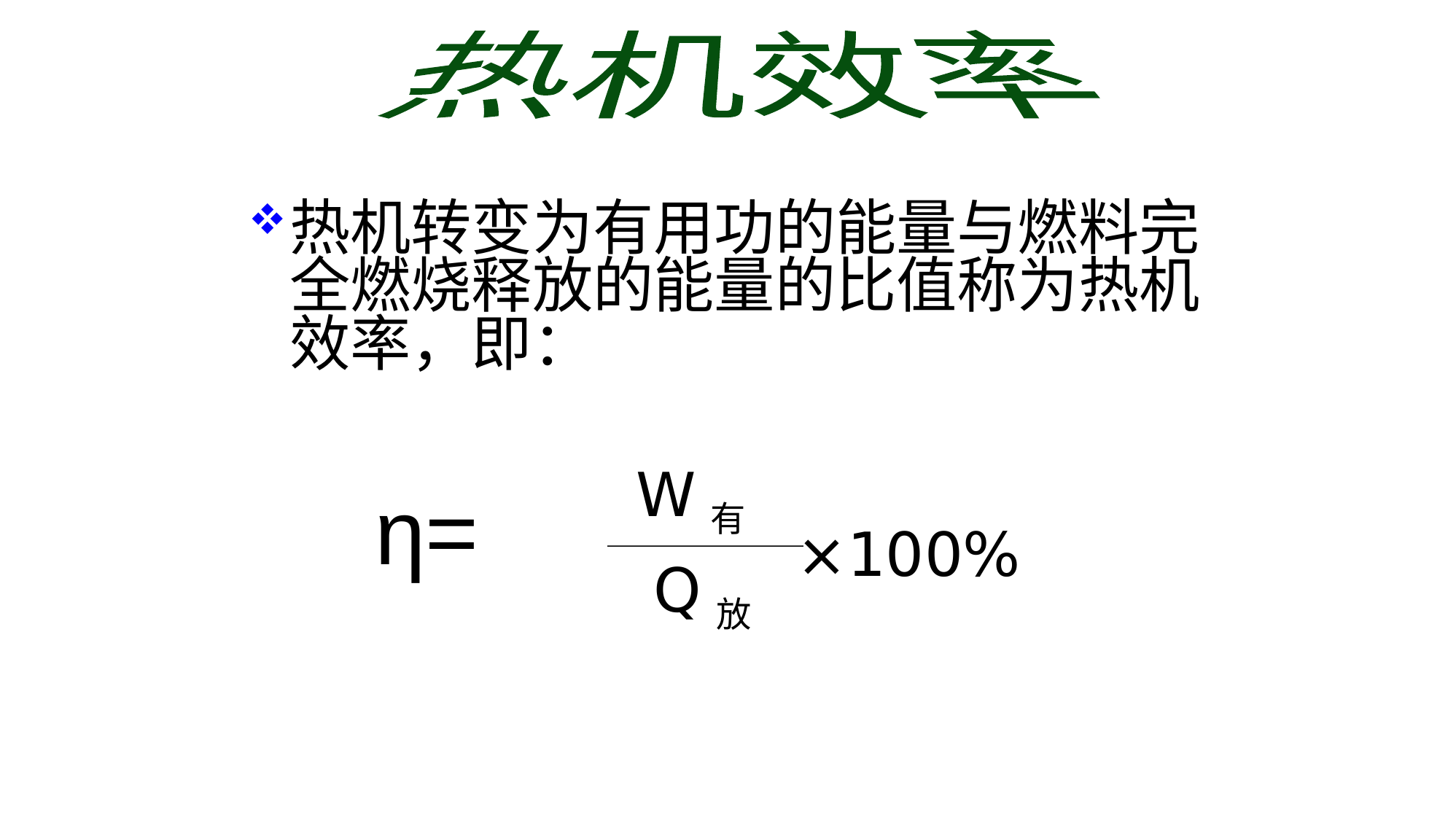

热机效率
热机转变为有用功的能量与燃料完全燃烧释放的能量的比值称为热机效率，即：

     η=
W有

Q放
×100%